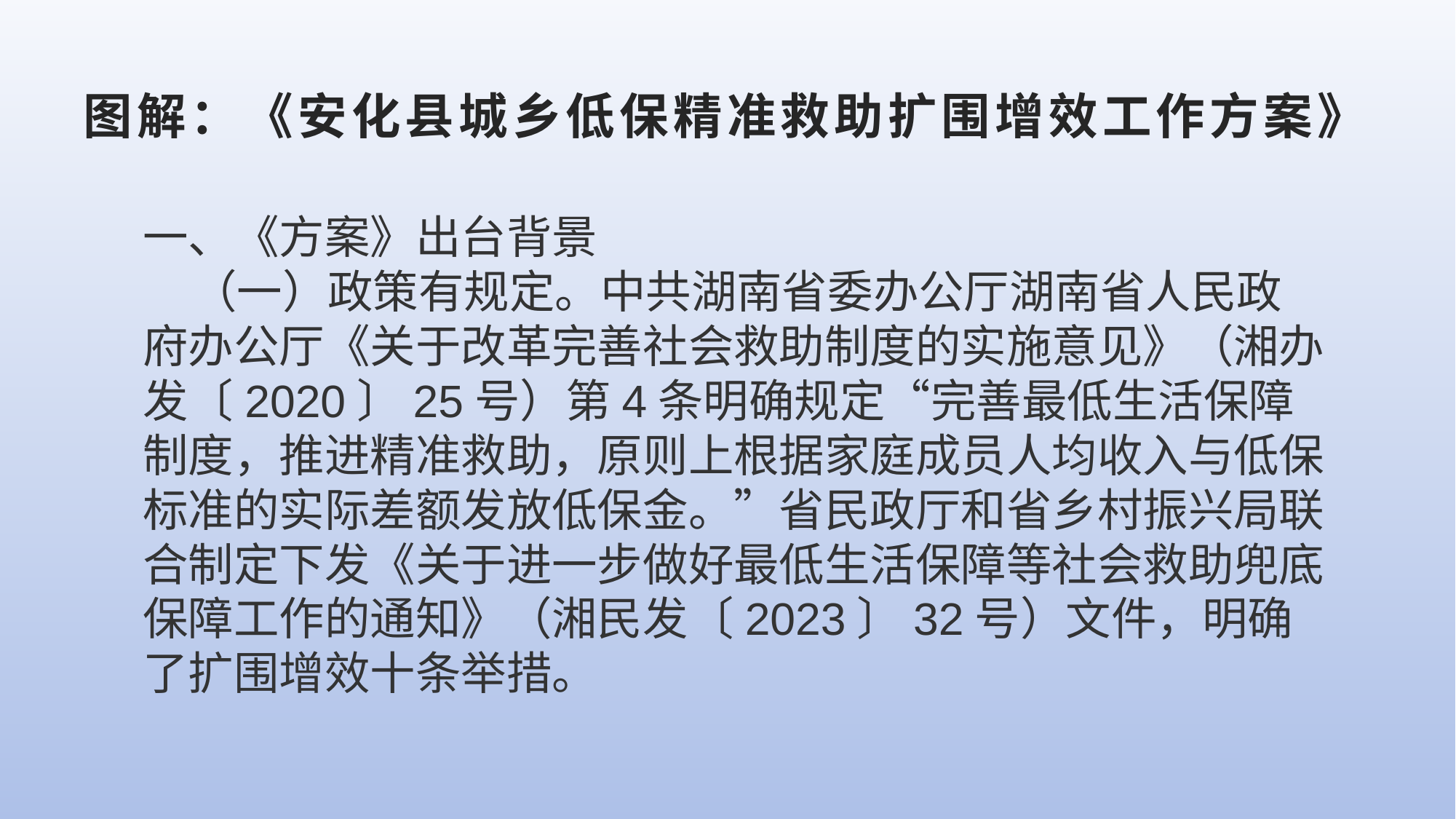

# 图解：《安化县城乡低保精准救助扩围增效工作方案》
一、《方案》出台背景（一）政策有规定。中共湖南省委办公厅湖南省人民政府办公厅《关于改革完善社会救助制度的实施意见》（湘办发〔2020〕25号）第4条明确规定“完善最低生活保障制度，推进精准救助，原则上根据家庭成员人均收入与低保标准的实际差额发放低保金。”省民政厅和省乡村振兴局联合制定下发《关于进一步做好最低生活保障等社会救助兜底保障工作的通知》（湘民发〔2023〕32号）文件，明确了扩围增效十条举措。